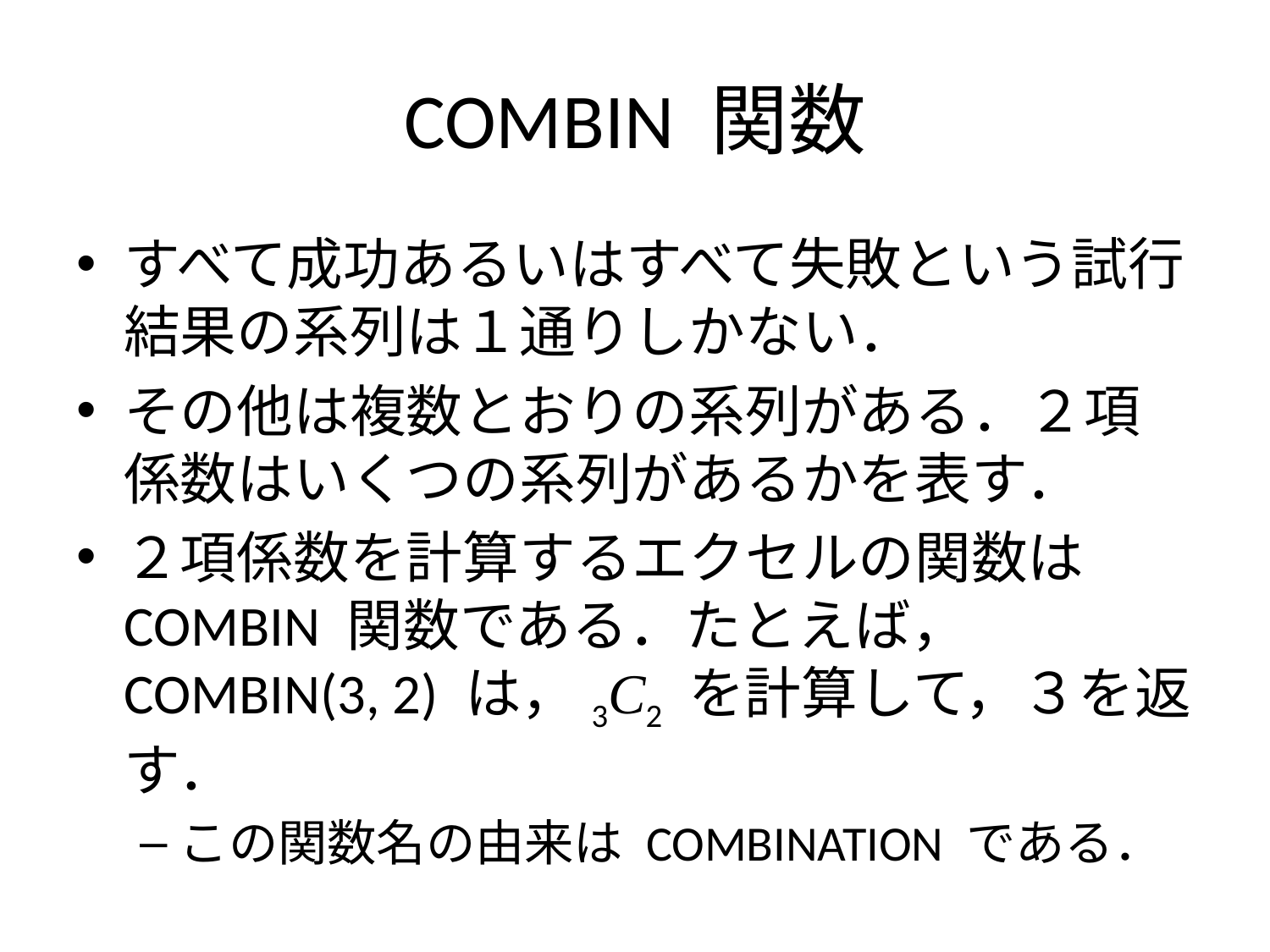

# COMBIN 関数
すべて成功あるいはすべて失敗という試行結果の系列は１通りしかない．
その他は複数とおりの系列がある．２項係数はいくつの系列があるかを表す．
２項係数を計算するエクセルの関数は COMBIN 関数である．たとえば，
COMBIN(3, 2) は，3C2 を計算して，３を返す．
この関数名の由来は COMBINATION である．